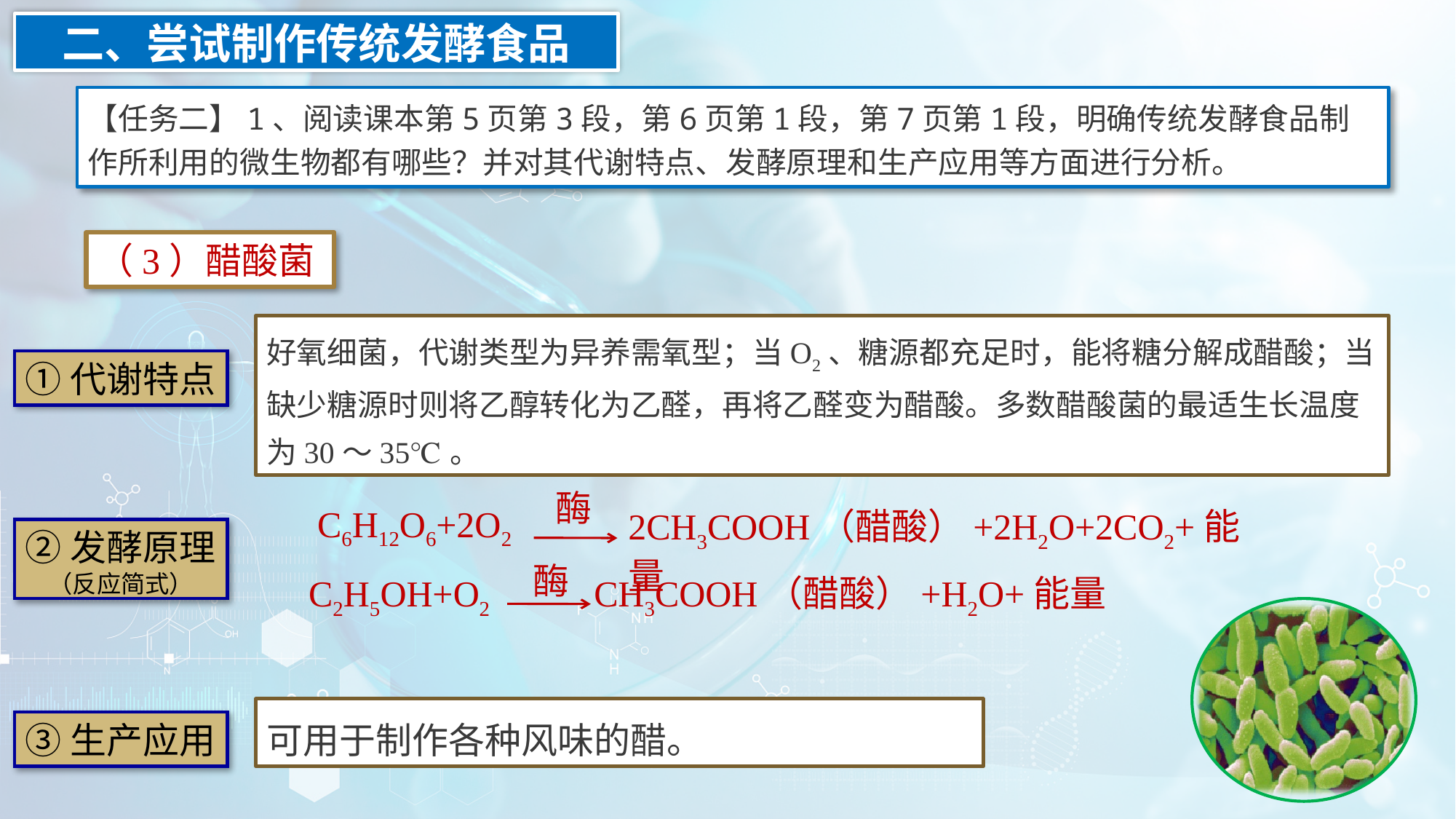

二、尝试制作传统发酵食品
【任务二】1、阅读课本第5页第3段，第6页第1段，第7页第1段，明确传统发酵食品制作所利用的微生物都有哪些？并对其代谢特点、发酵原理和生产应用等方面进行分析。
（3）醋酸菌
好氧细菌，代谢类型为异养需氧型；当O2、糖源都充足时，能将糖分解成醋酸；当缺少糖源时则将乙醇转化为乙醛，再将乙醛变为醋酸。多数醋酸菌的最适生长温度为30～35℃。
①代谢特点
酶
C6H12O6+2O2
2CH3COOH（醋酸）+2H2O+2CO2+能量
酶
C2H5OH+O2
CH3COOH（醋酸）+H2O+能量
②发酵原理
（反应简式）

可用于制作各种风味的醋。
③生产应用